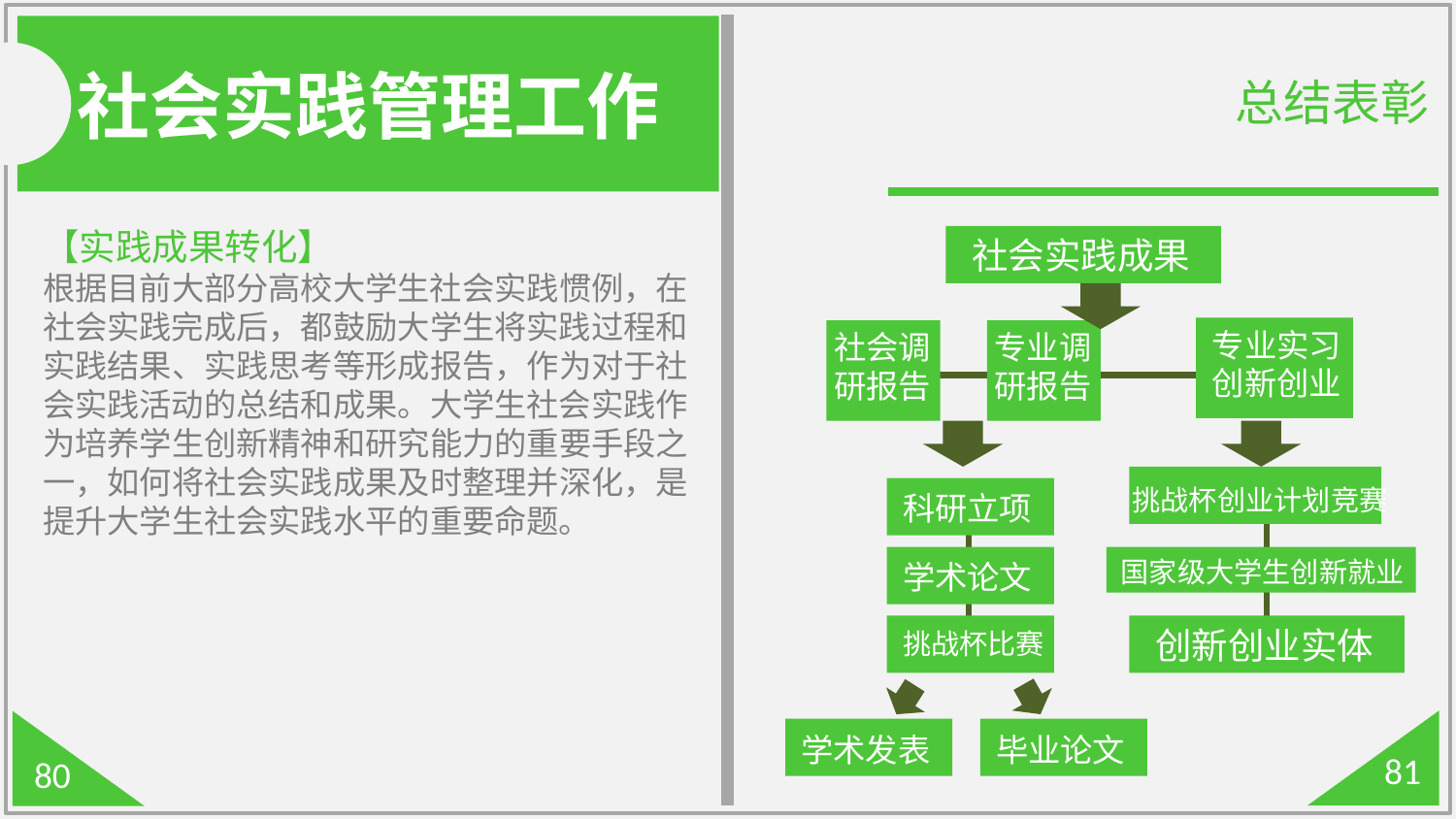

社会实践管理工作

总结表彰

【实践成果转化】
根据目前大部分高校大学生社会实践惯例，在社会实践完成后，都鼓励大学生将实践过程和实践结果、实践思考等形成报告，作为对于社会实践活动的总结和成果。大学生社会实践作为培养学生创新精神和研究能力的重要手段之一，如何将社会实践成果及时整理并深化，是提升大学生社会实践水平的重要命题。

社会实践成果

专业实习创新创业

社会调研报告

专业调研报告

挑战杯创业计划竞赛

科研立项

学术论文

国家级大学生创新就业

挑战杯比赛

创新创业实体

学术发表

毕业论文

81
80